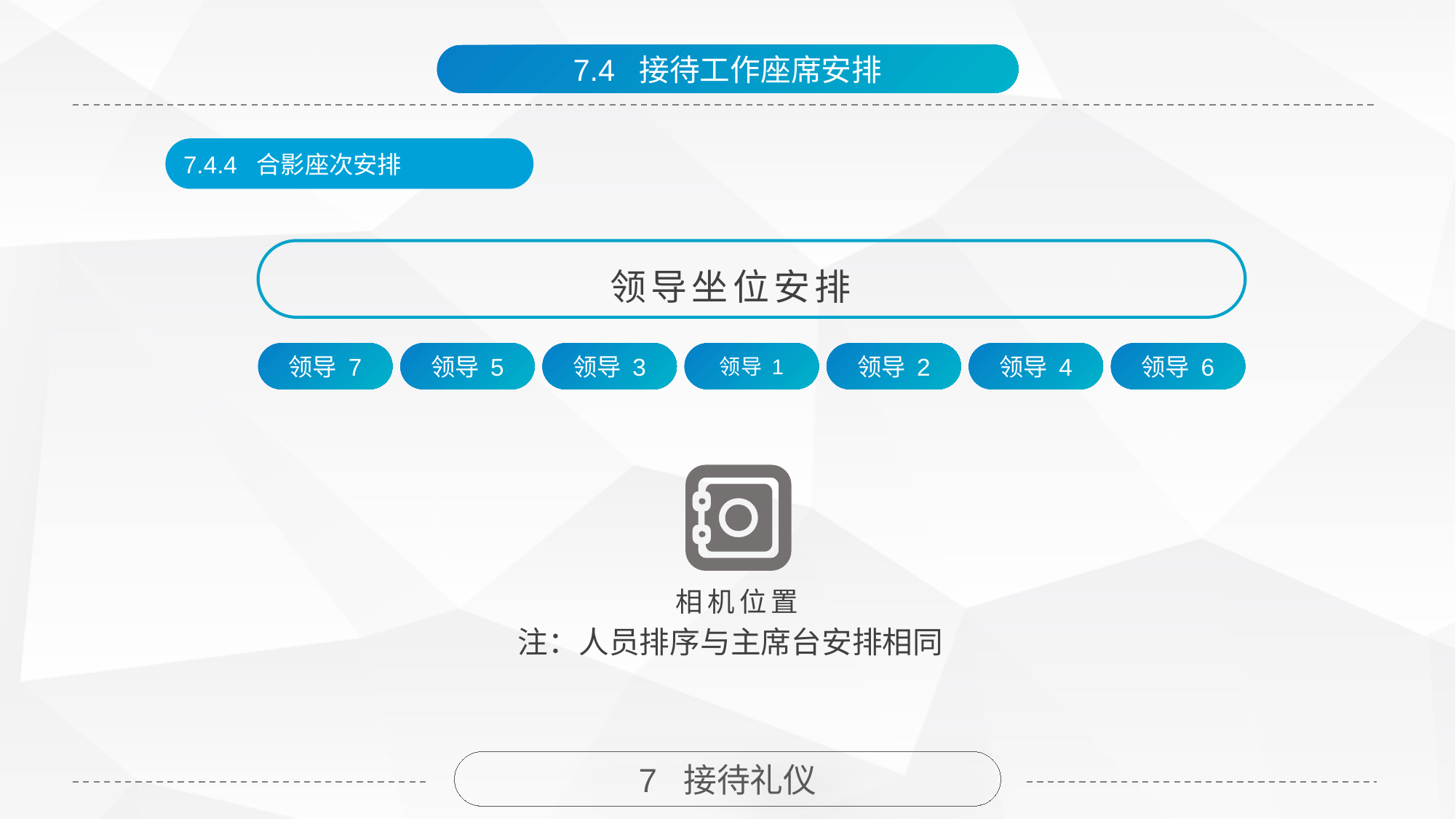

7.4  接待工作座席安排
7.4.4  合影座次安排

领导坐位安排
领导 7
领导 5
领导 3
领导 1
领导 2
领导 4
领导 6

相机位置
注：人员排序与主席台安排相同
7  接待礼仪